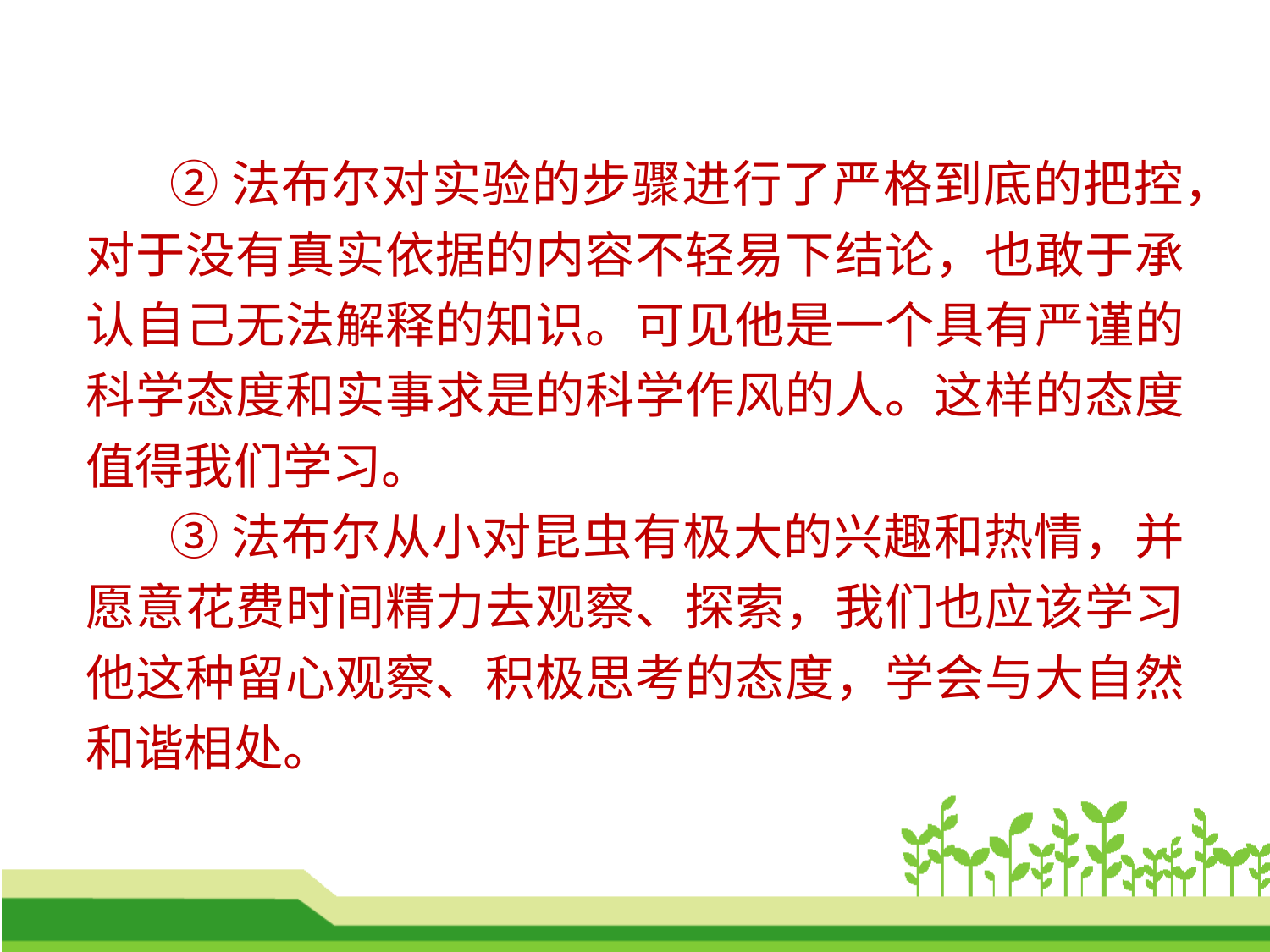

②法布尔对实验的步骤进行了严格到底的把控，对于没有真实依据的内容不轻易下结论，也敢于承认自己无法解释的知识。可见他是一个具有严谨的科学态度和实事求是的科学作风的人。这样的态度值得我们学习。
③法布尔从小对昆虫有极大的兴趣和热情，并愿意花费时间精力去观察、探索，我们也应该学习他这种留心观察、积极思考的态度，学会与大自然和谐相处。